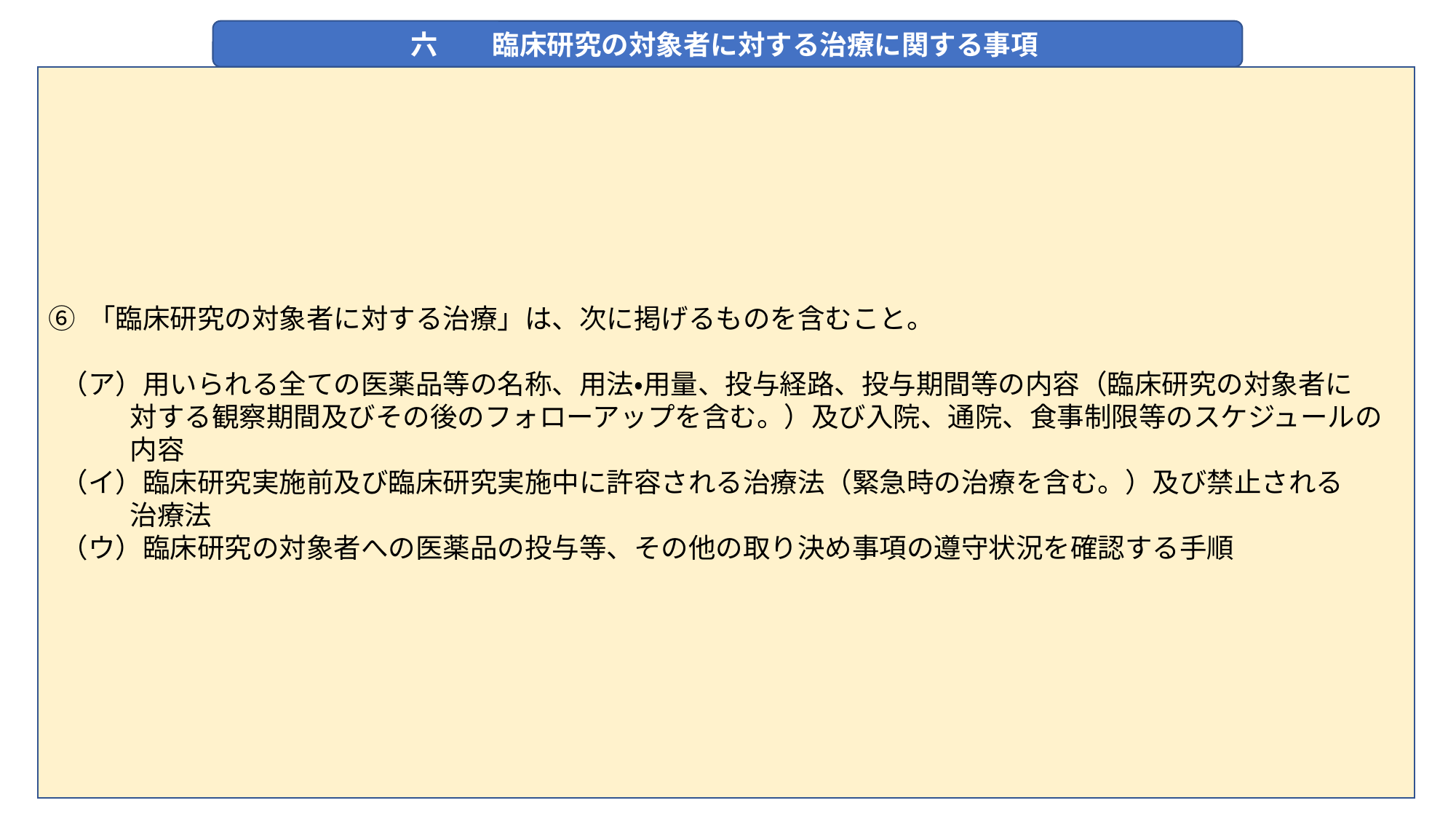

六　　臨床研究の対象者に対する治療に関する事項
⑥ 「臨床研究の対象者に対する治療」は、次に掲げるものを含むこと。

 （ア）用いられる全ての医薬品等の名称、用法・用量、投与経路、投与期間等の内容（臨床研究の対象者に
　　　対する観察期間及びその後のフォローアップを含む。）及び入院、通院、食事制限等のスケジュールの
　　　内容
 （イ）臨床研究実施前及び臨床研究実施中に許容される治療法（緊急時の治療を含む。）及び禁止される
　　　治療法
 （ウ）臨床研究の対象者への医薬品の投与等、その他の取り決め事項の遵守状況を確認する手順